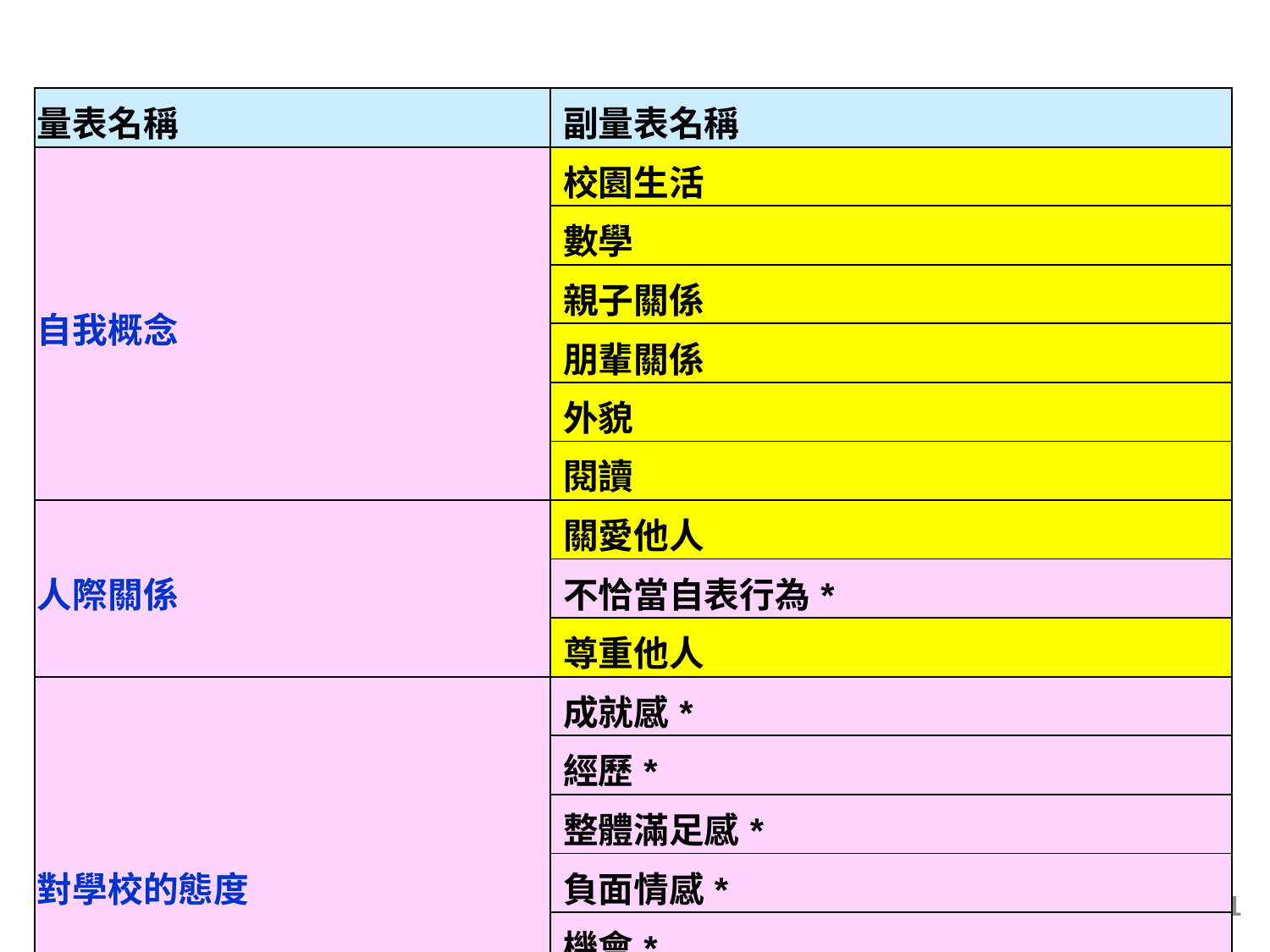

# 量表與副量表: 小學
| 量表名稱 | 副量表名稱 |
| --- | --- |
| 自我概念 | 校園生活 |
|  | 數學 |
|  | 親子關係 |
|  | 朋輩關係 |
|  | 外貌 |
|  | 閱讀 |
| 人際關係 | 關愛他人 |
|  | 不恰當自表行為\* |
|  | 尊重他人 |
| 對學校的態度 | 成就感\* |
|  | 經歷\* |
|  | 整體滿足感\* |
|  | 負面情感\* |
|  | 機會\* |
|  | 社群關係\* |
|  | 師生關係\* |
21